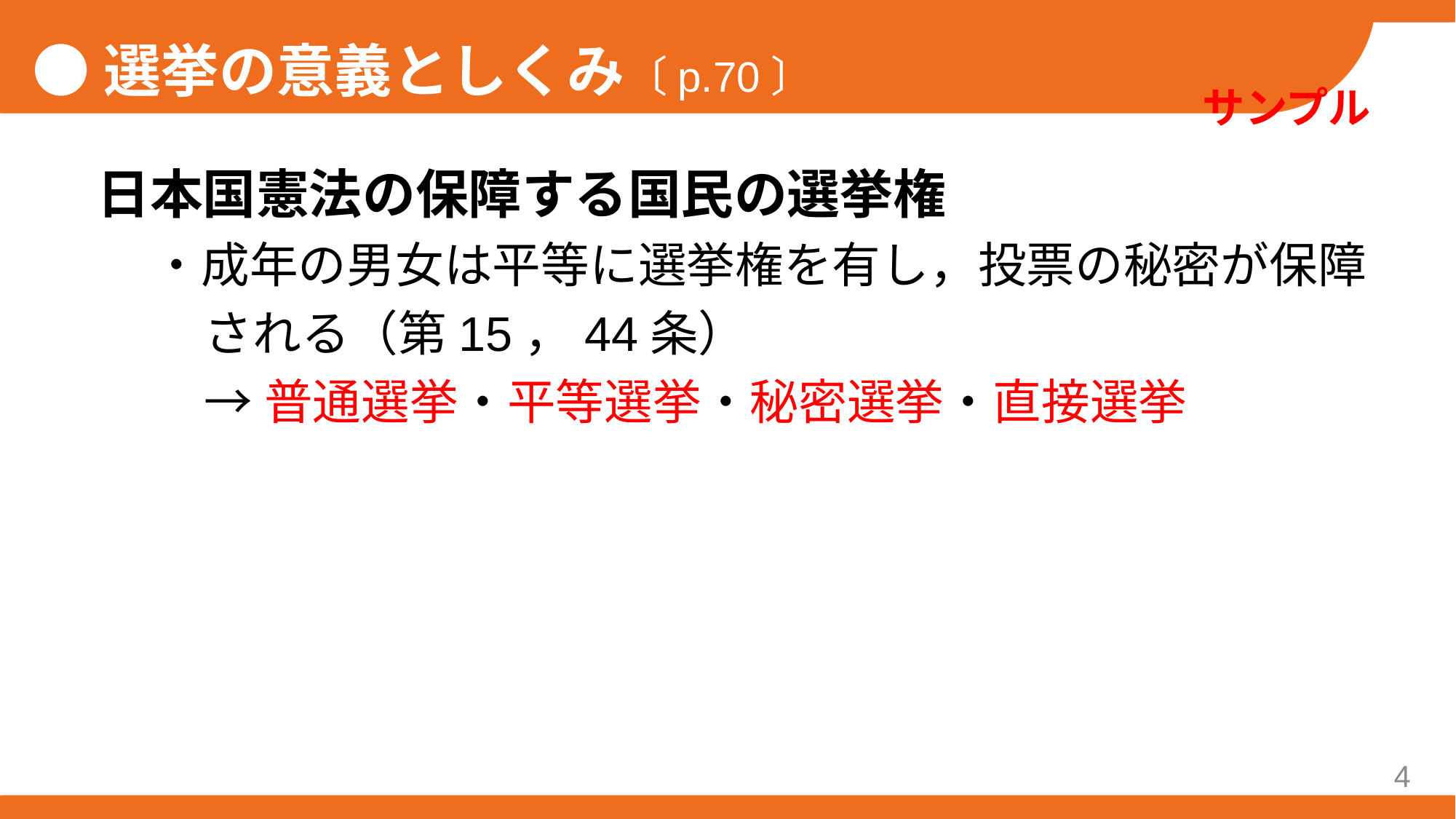

●選挙の意義としくみ〔p.70〕
日本国憲法の保障する国民の選挙権
・成年の男女は平等に選挙権を有し，投票の秘密が保障
される（第15，44条）
→普通選挙・平等選挙・秘密選挙・直接選挙